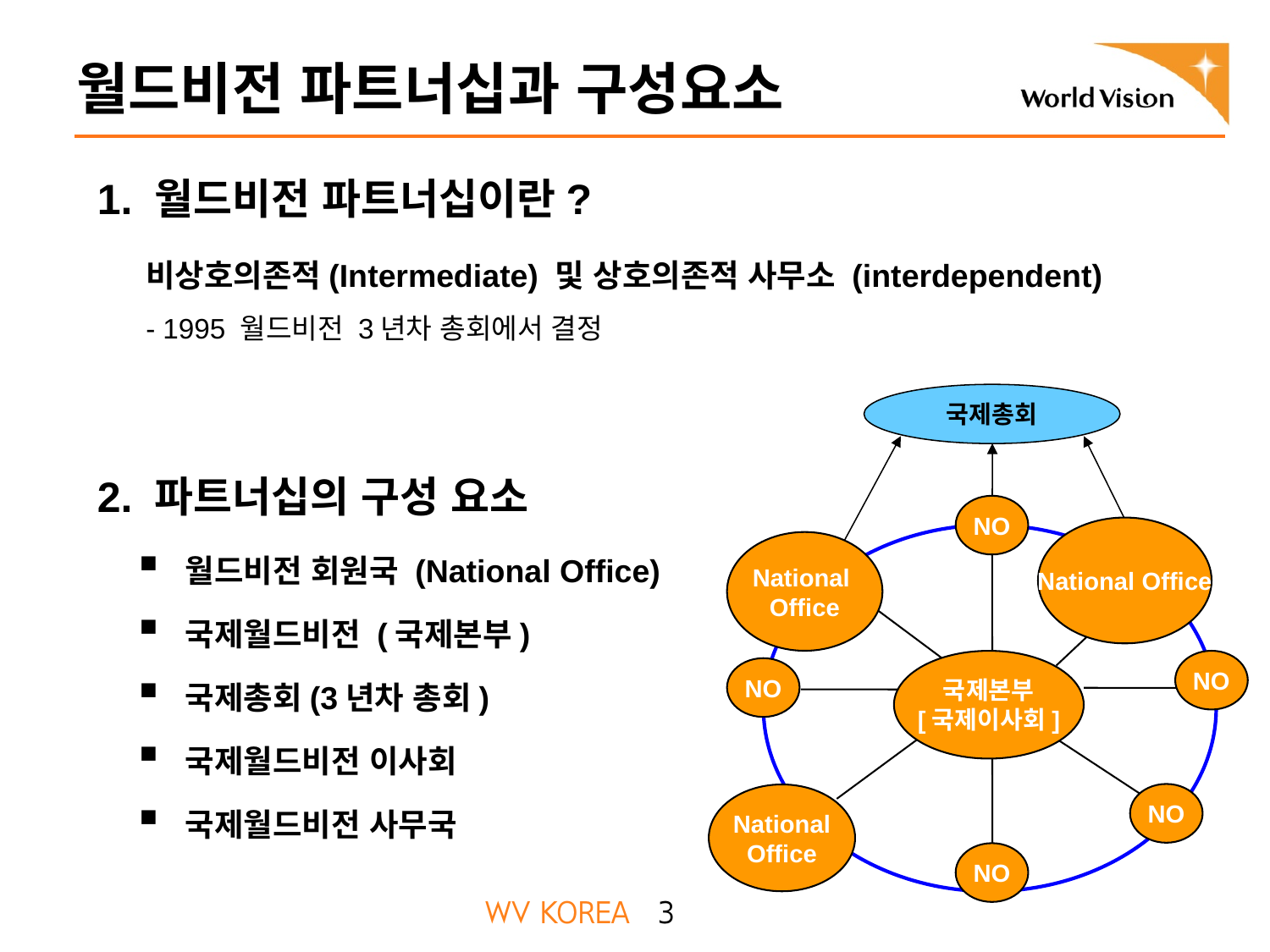

# 월드비전 파트너십과 구성요소
1. 월드비전 파트너십이란?
비상호의존적(Intermediate) 및 상호의존적 사무소 (interdependent)
- 1995 월드비전 3년차 총회에서 결정
국제총회

NO
National Office

National
Office

국제본부
[국제이사회]
NO
NO

NO
National
Office
NO
2. 파트너십의 구성 요소
월드비전 회원국 (National Office)
국제월드비전 (국제본부)
국제총회(3년차 총회)
국제월드비전 이사회
국제월드비전 사무국